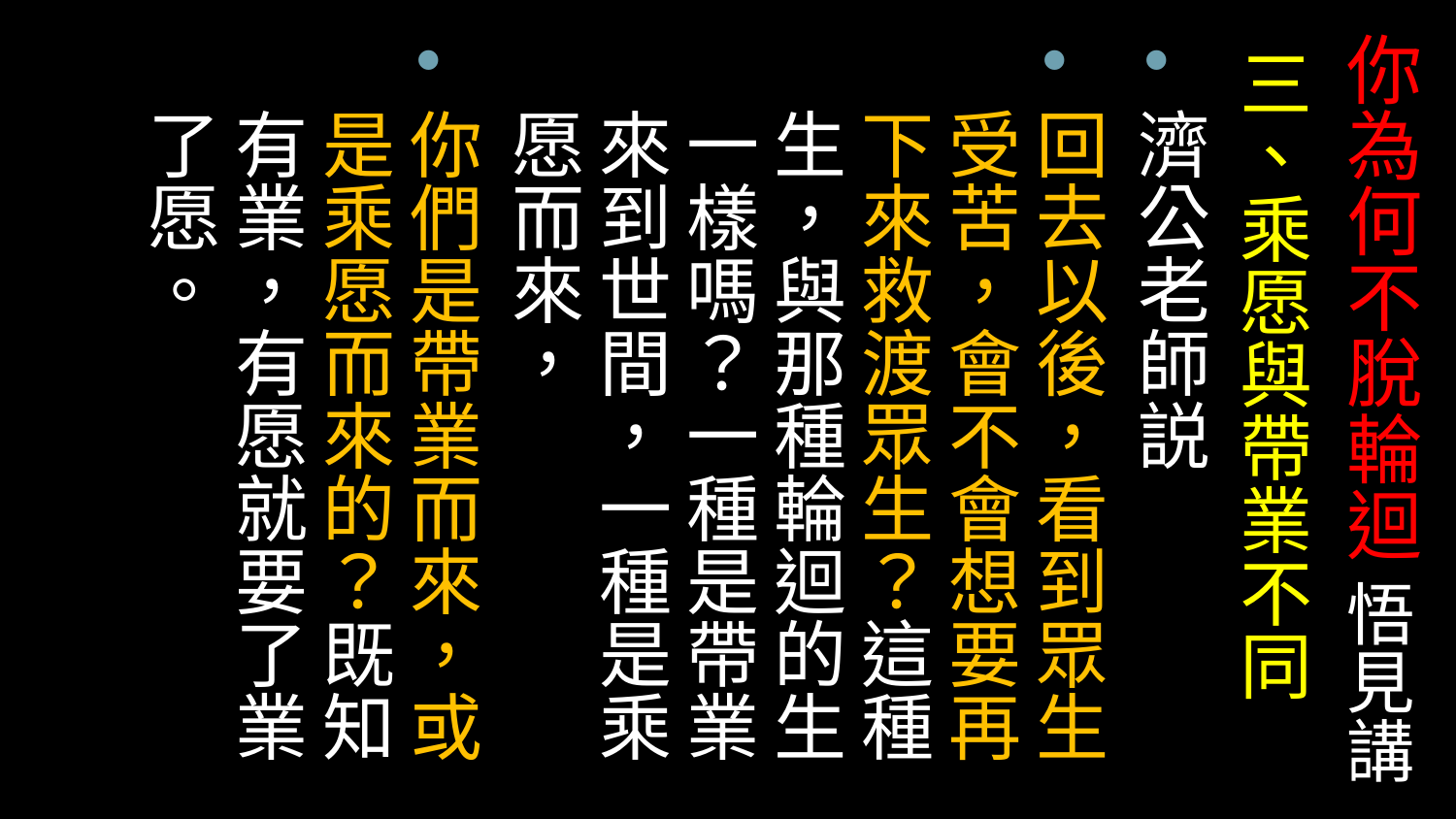

# 你為何不脫輪迴 悟見講
三、乘愿與帶業不同
濟公老師説
回去以後，看到眾生受苦，會不會想要再下來救渡眾生？這種生，與那種輪迴的生一樣嗎？一種是帶業來到世間，一種是乘愿而來，
你們是帶業而來，或是乘愿而來的？既知有業，有愿就要了業了愿。